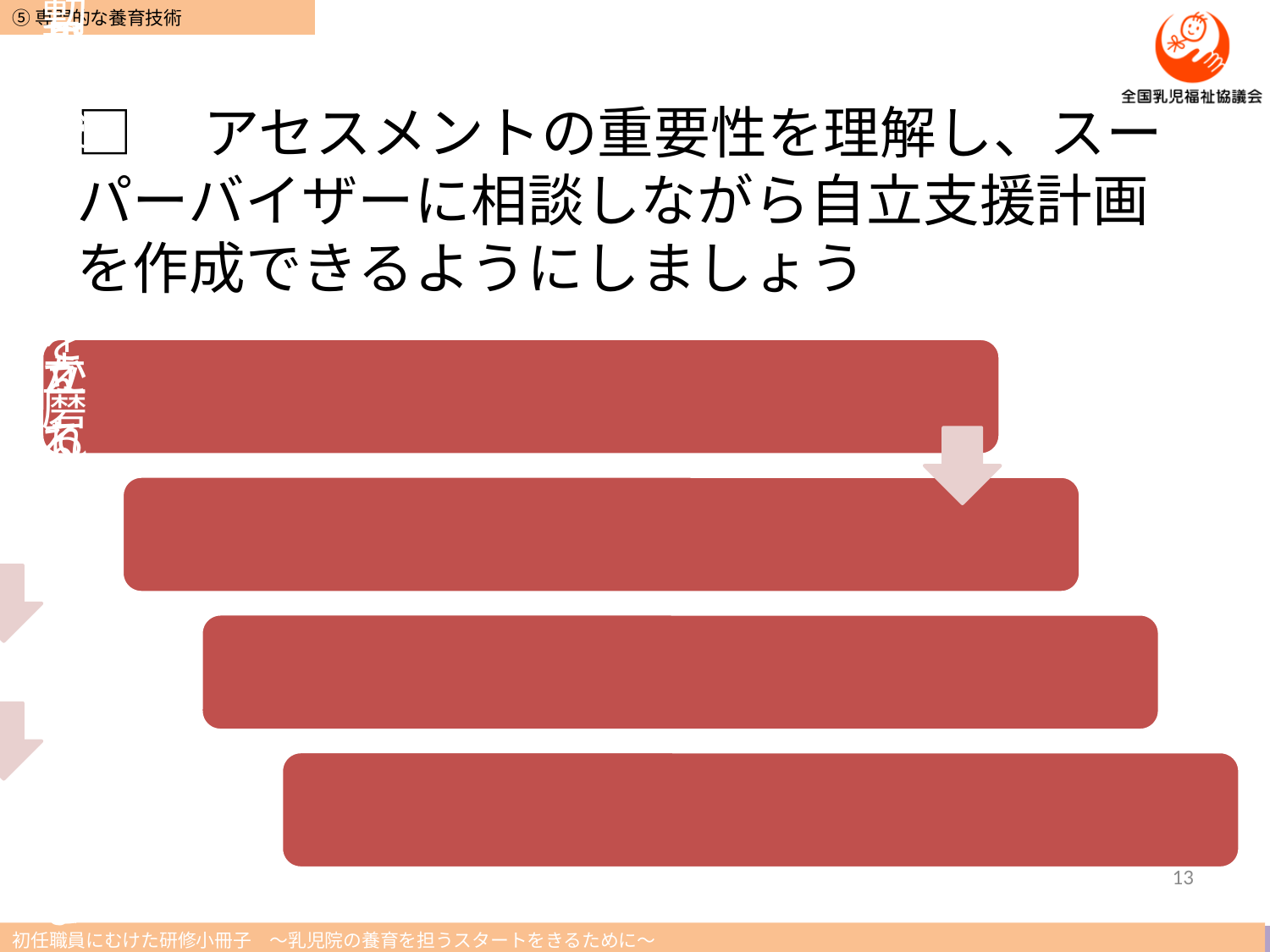

# □	アセスメントの重要性を理解し、スーパーバイザーに相談しながら自立支援計画を作成できるようにしましょう

13